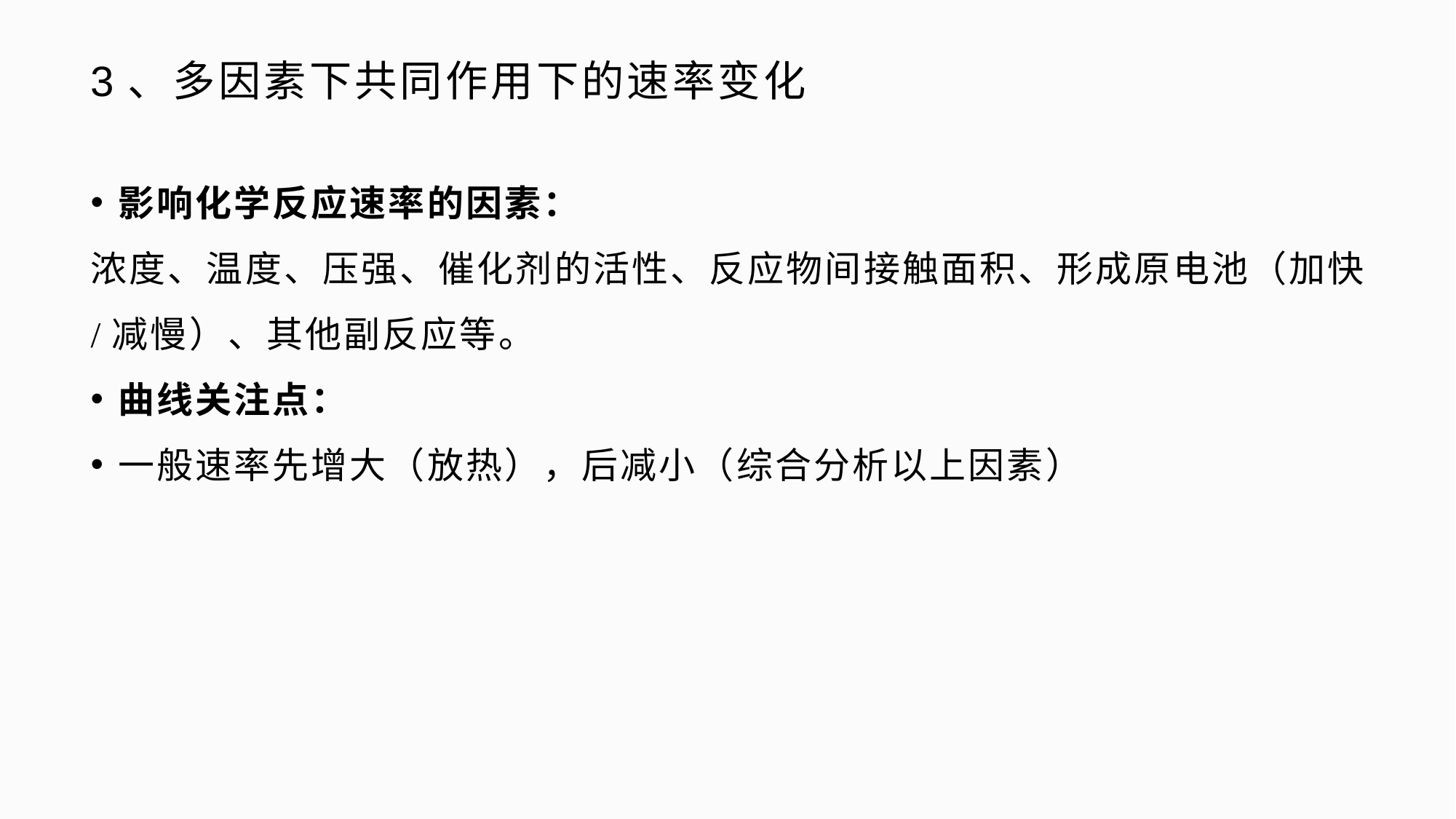

# 3、多因素下共同作用下的速率变化
影响化学反应速率的因素：
浓度、温度、压强、催化剂的活性、反应物间接触面积、形成原电池（加快/减慢）、其他副反应等。
曲线关注点：
一般速率先增大（放热），后减小（综合分析以上因素）